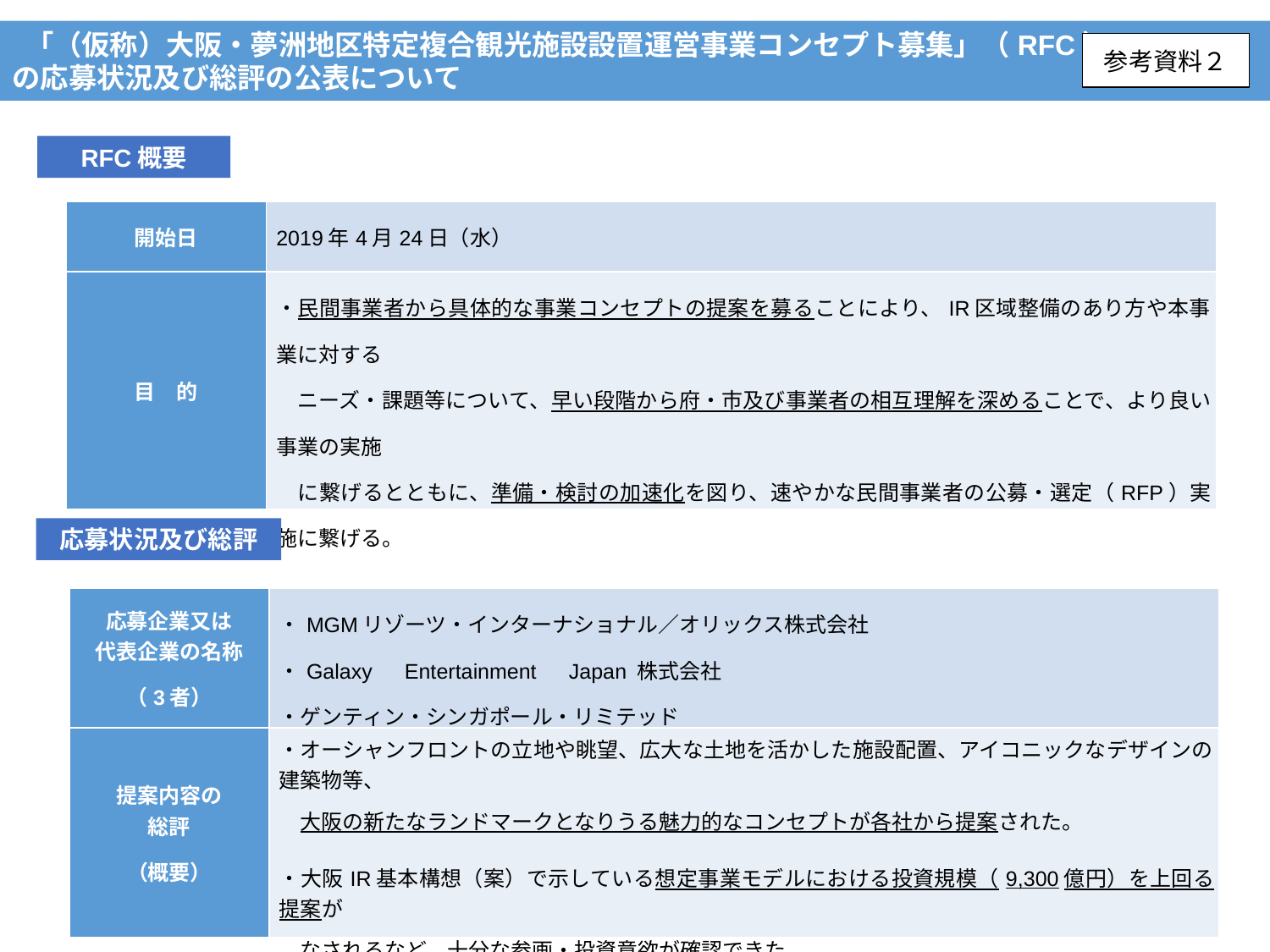

「（仮称）大阪・夢洲地区特定複合観光施設設置運営事業コンセプト募集」（RFC）
の応募状況及び総評の公表について
参考資料２
RFC概要
| 開始日 | 2019年4月24日（水） |
| --- | --- |
| 目　的 | ・民間事業者から具体的な事業コンセプトの提案を募ることにより、IR区域整備のあり方や本事業に対する 　ニーズ・課題等について、早い段階から府・市及び事業者の相互理解を深めることで、より良い事業の実施 　に繋げるとともに、準備・検討の加速化を図り、速やかな民間事業者の公募・選定（RFP）実施に繋げる。 |
応募状況及び総評
| 応募企業又は 代表企業の名称 （3者） | ・MGMリゾーツ・インターナショナル／オリックス株式会社 ・Galaxy　Entertainment　Japan 株式会社 ・ゲンティン・シンガポール・リミテッド |
| --- | --- |
| 提案内容の 総評 （概要） | ・オーシャンフロントの立地や眺望、広大な土地を活かした施設配置、アイコニックなデザインの建築物等、 　大阪の新たなランドマークとなりうる魅力的なコンセプトが各社から提案された。 ・大阪IR基本構想（案）で示している想定事業モデルにおける投資規模（9,300億円）を上回る提案が 　なされるなど、十分な参画・投資意欲が確認できた。 |